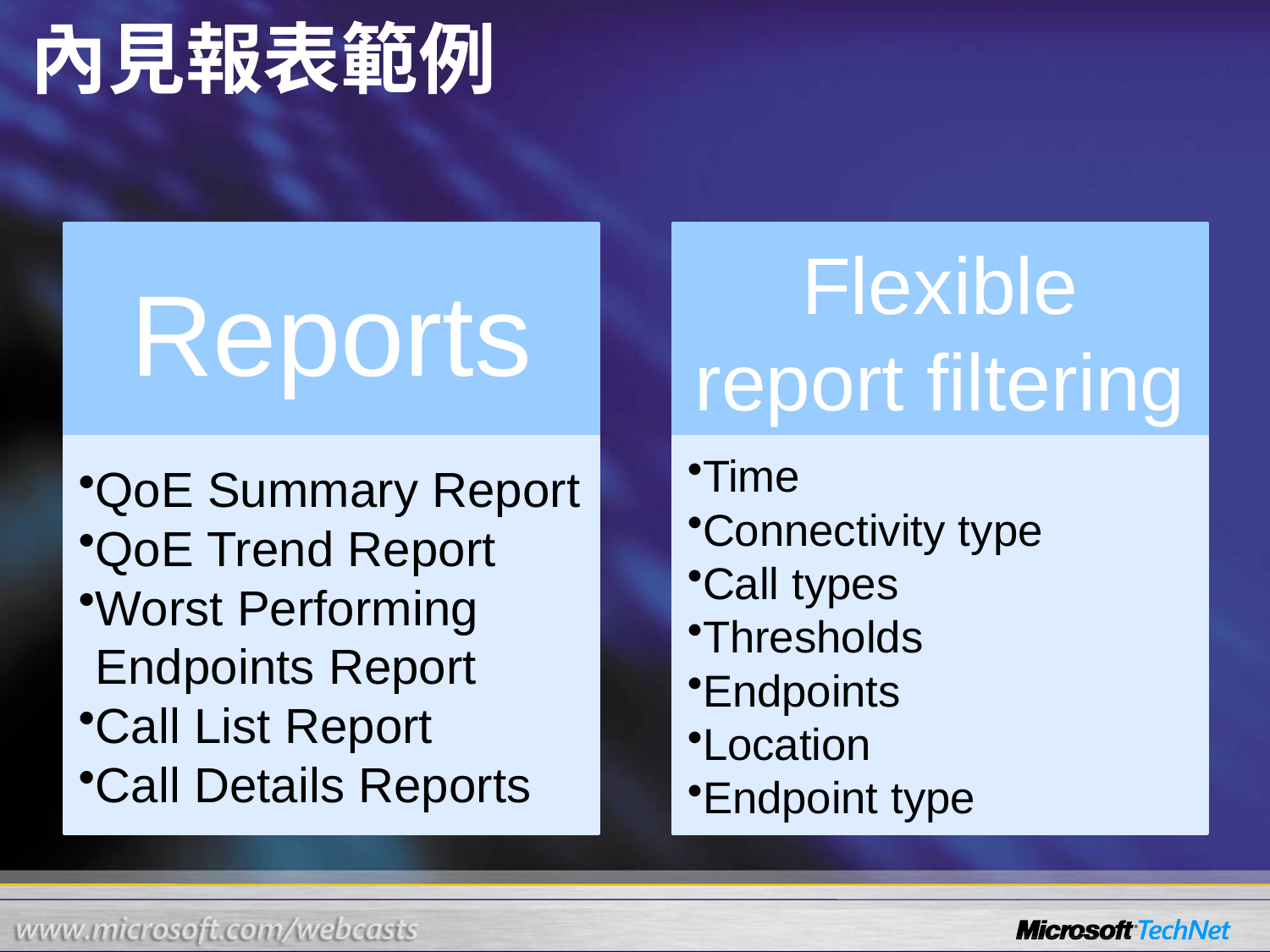

# 內見報表範例
Reports
QoE Summary Report
QoE Trend Report
Worst Performing Endpoints Report
Call List Report
Call Details Reports
Flexible report filtering
Time
Connectivity type
Call types
Thresholds
Endpoints
Location
Endpoint type